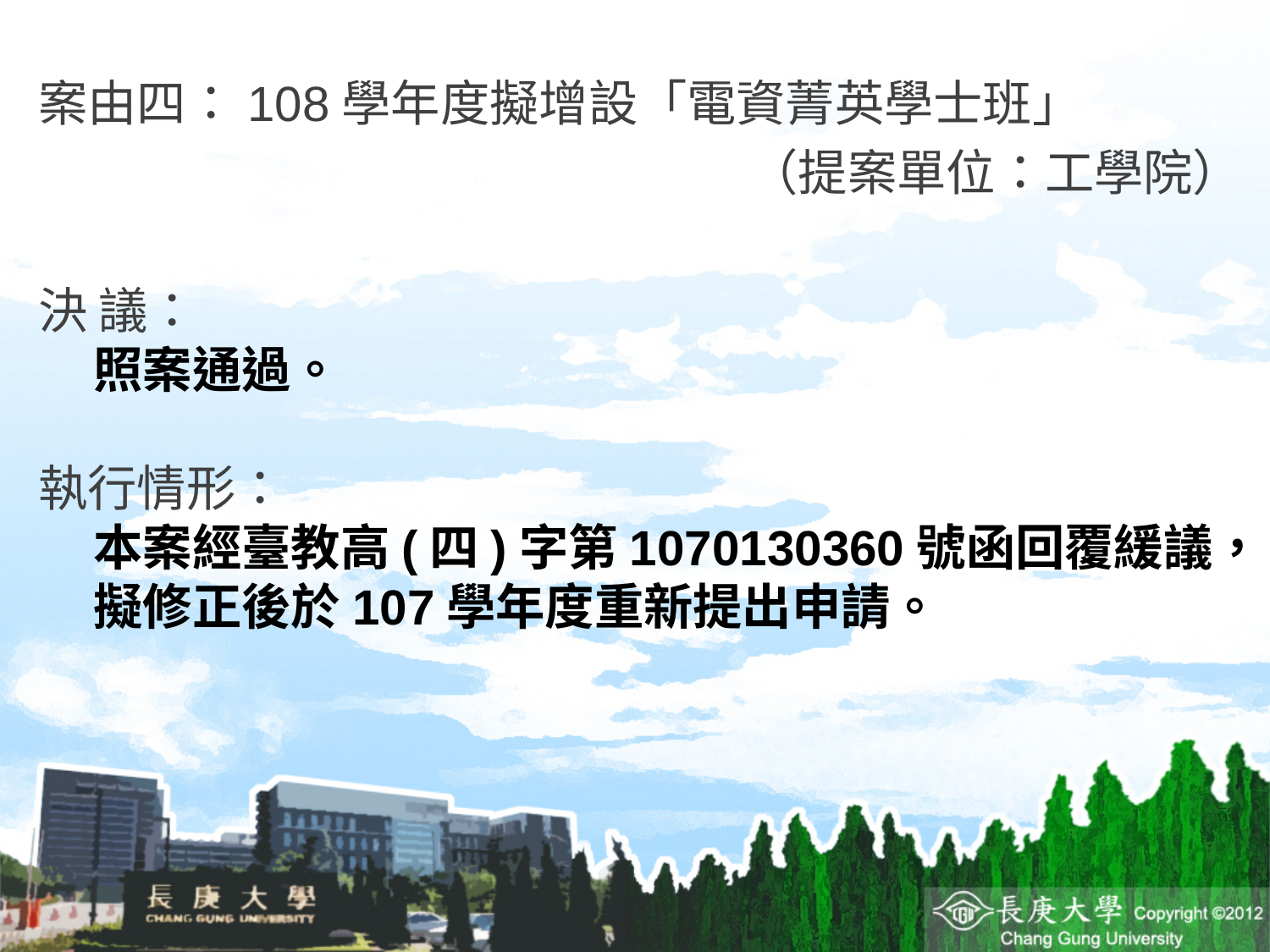

案由四：108學年度擬增設「電資菁英學士班」
（提案單位：工學院）

決 議：
照案通過。

執行情形：
本案經臺教高(四)字第1070130360號函回覆緩議，擬修正後於107學年度重新提出申請。